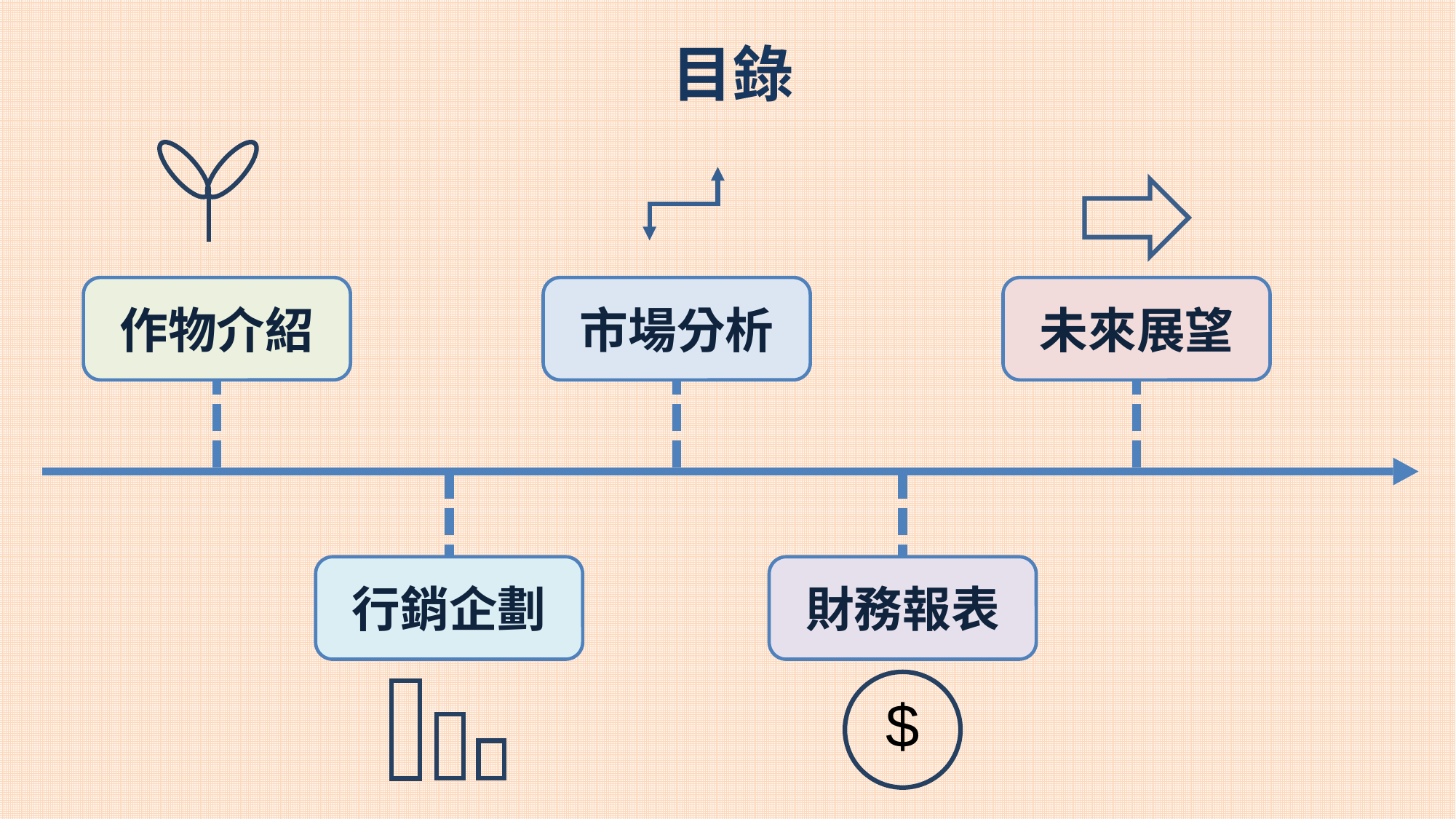

目錄

市場分析
作物介紹
未來展望

行銷企劃
財務報表

$